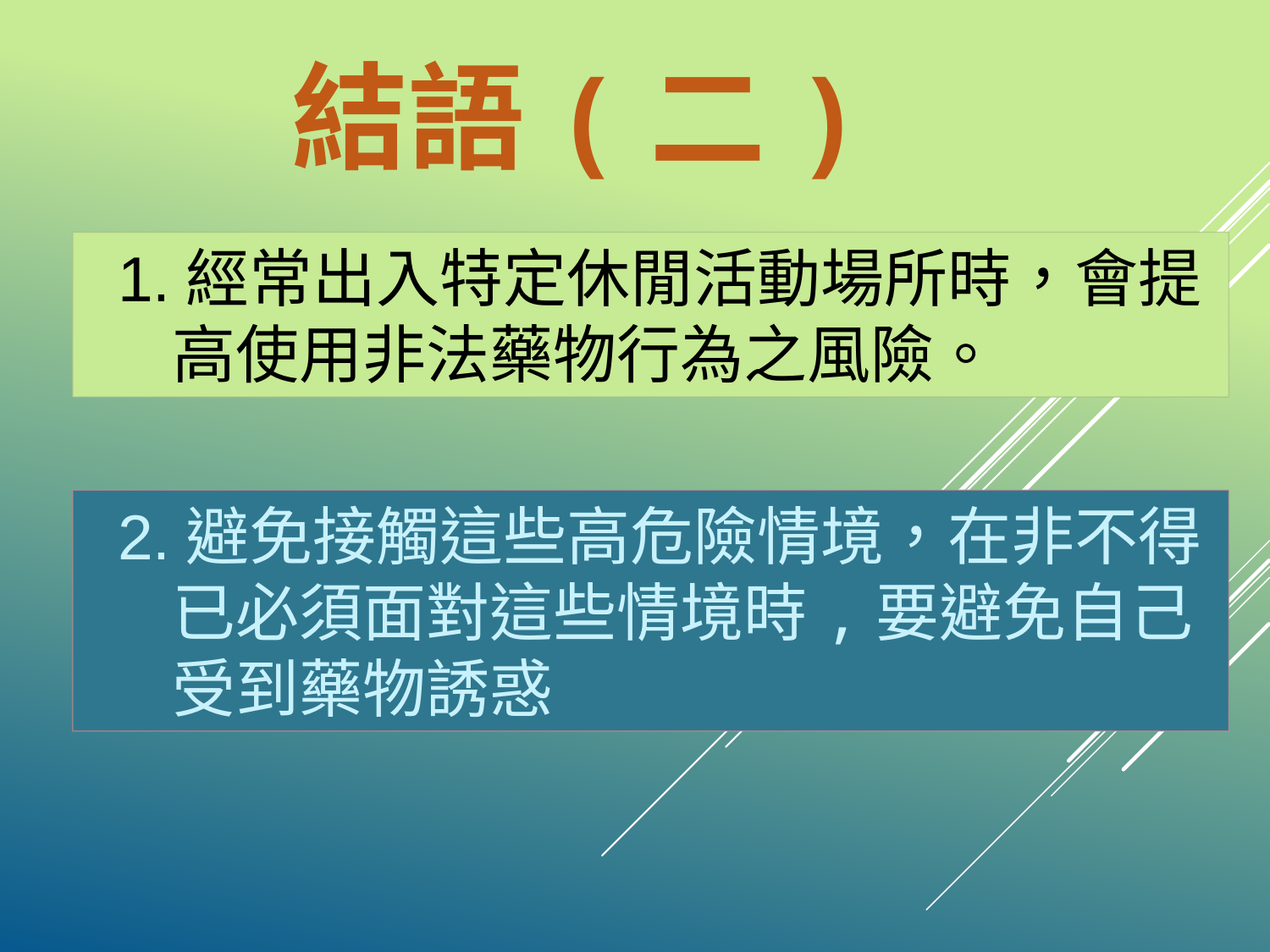

結語(二)
1.經常出入特定休閒活動場所時，會提高使用非法藥物行為之風險。

2.避免接觸這些高危險情境，在非不得已必須面對這些情境時,要避免自己受到藥物誘惑